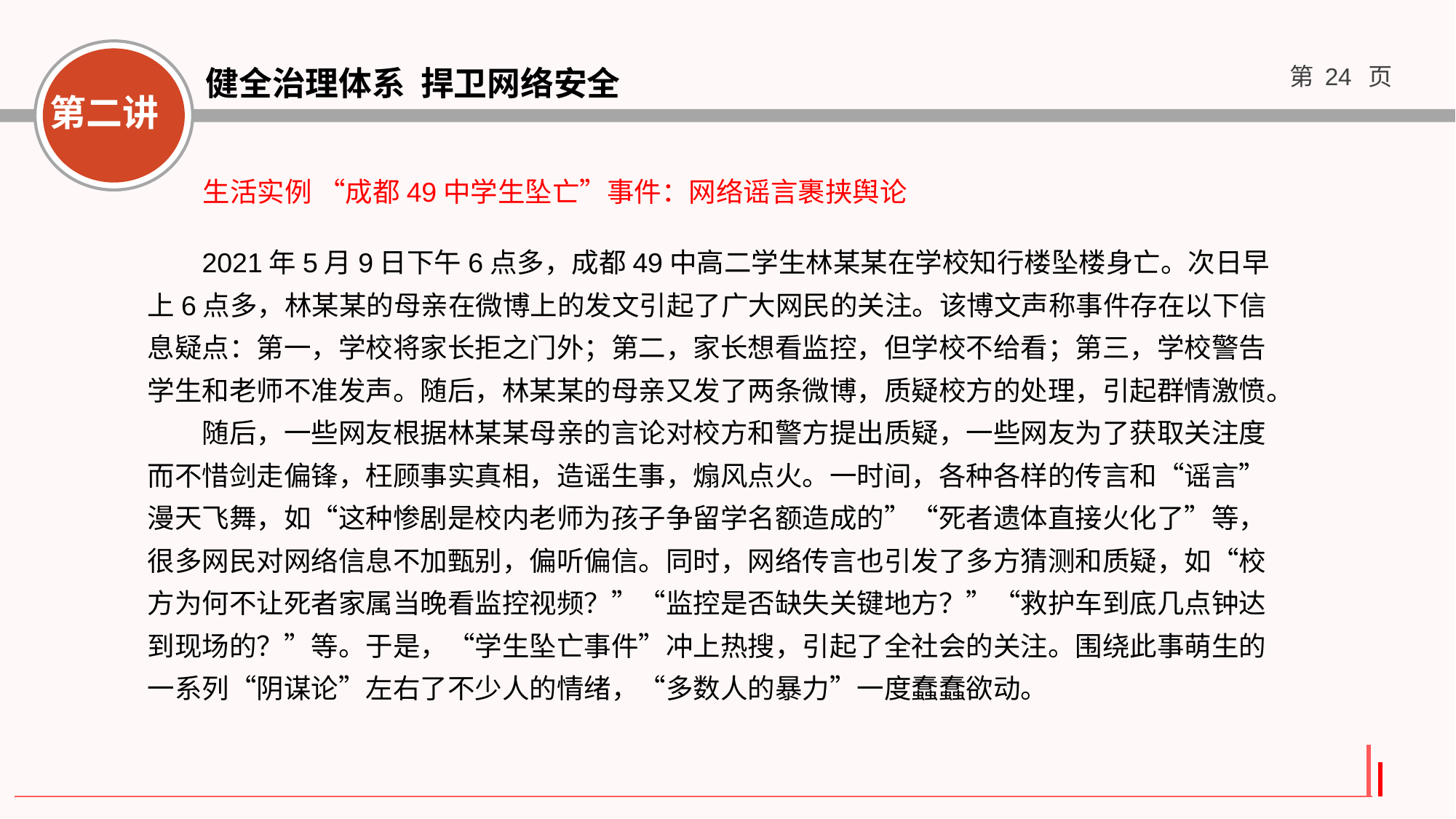

生活实例 “成都49中学生坠亡”事件：网络谣言裹挟舆论
2021年5月9日下午6点多，成都49中高二学生林某某在学校知行楼坠楼身亡。次日早上6点多，林某某的母亲在微博上的发文引起了广大网民的关注。该博文声称事件存在以下信息疑点：第一，学校将家长拒之门外；第二，家长想看监控，但学校不给看；第三，学校警告学生和老师不准发声。随后，林某某的母亲又发了两条微博，质疑校方的处理，引起群情激愤。
随后，一些网友根据林某某母亲的言论对校方和警方提出质疑，一些网友为了获取关注度而不惜剑走偏锋，枉顾事实真相，造谣生事，煽风点火。一时间，各种各样的传言和“谣言”漫天飞舞，如“这种惨剧是校内老师为孩子争留学名额造成的”“死者遗体直接火化了”等，很多网民对网络信息不加甄别，偏听偏信。同时，网络传言也引发了多方猜测和质疑，如“校方为何不让死者家属当晚看监控视频？”“监控是否缺失关键地方？”“救护车到底几点钟达到现场的？”等。于是，“学生坠亡事件”冲上热搜，引起了全社会的关注。围绕此事萌生的一系列“阴谋论”左右了不少人的情绪，“多数人的暴力”一度蠢蠢欲动。